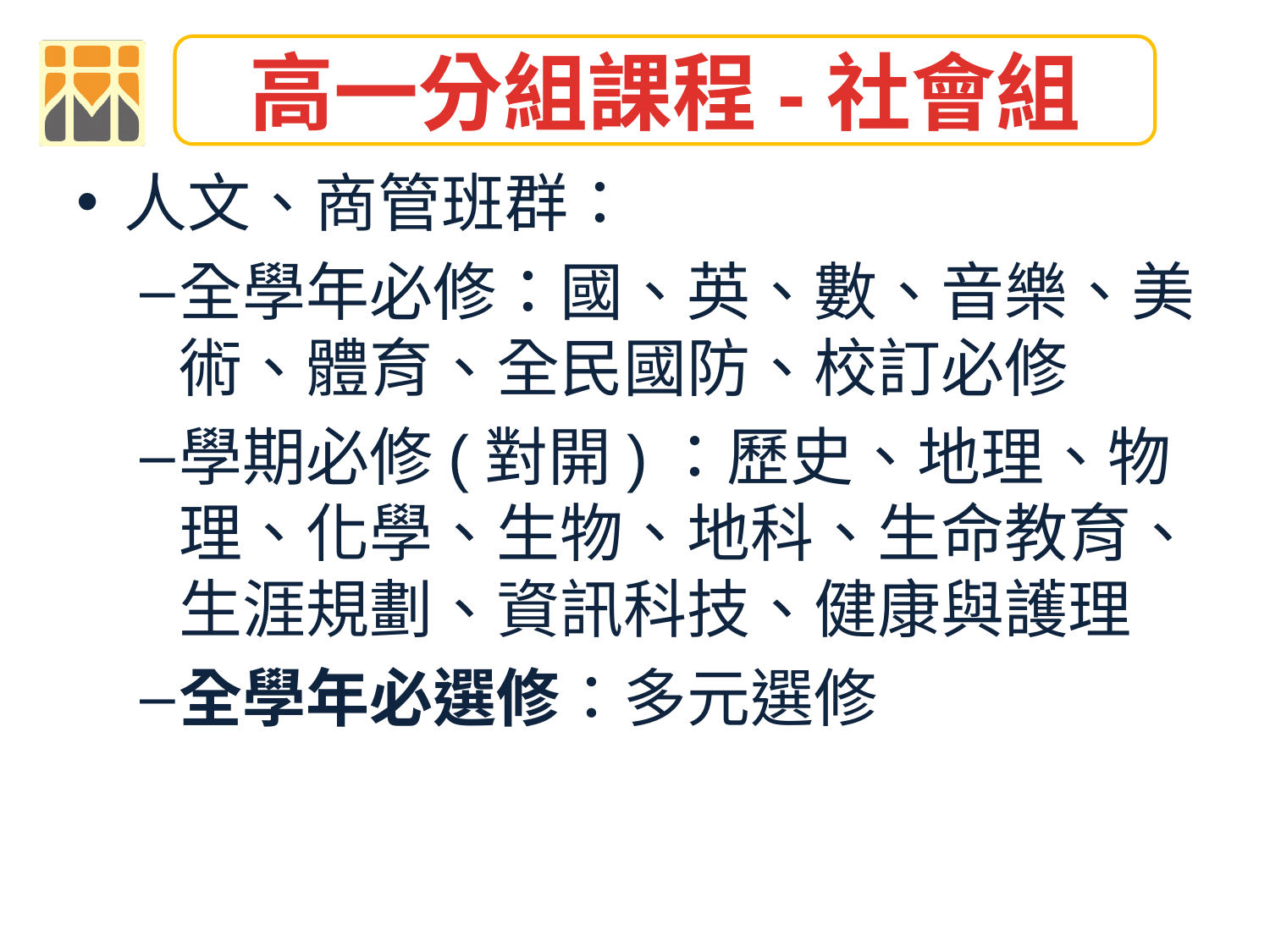

高一分組課程-社會組
人文、商管班群：
全學年必修：國、英、數、音樂、美術、體育、全民國防、校訂必修
學期必修(對開)：歷史、地理、物理、化學、生物、地科、生命教育、生涯規劃、資訊科技、健康與護理
全學年必選修：多元選修